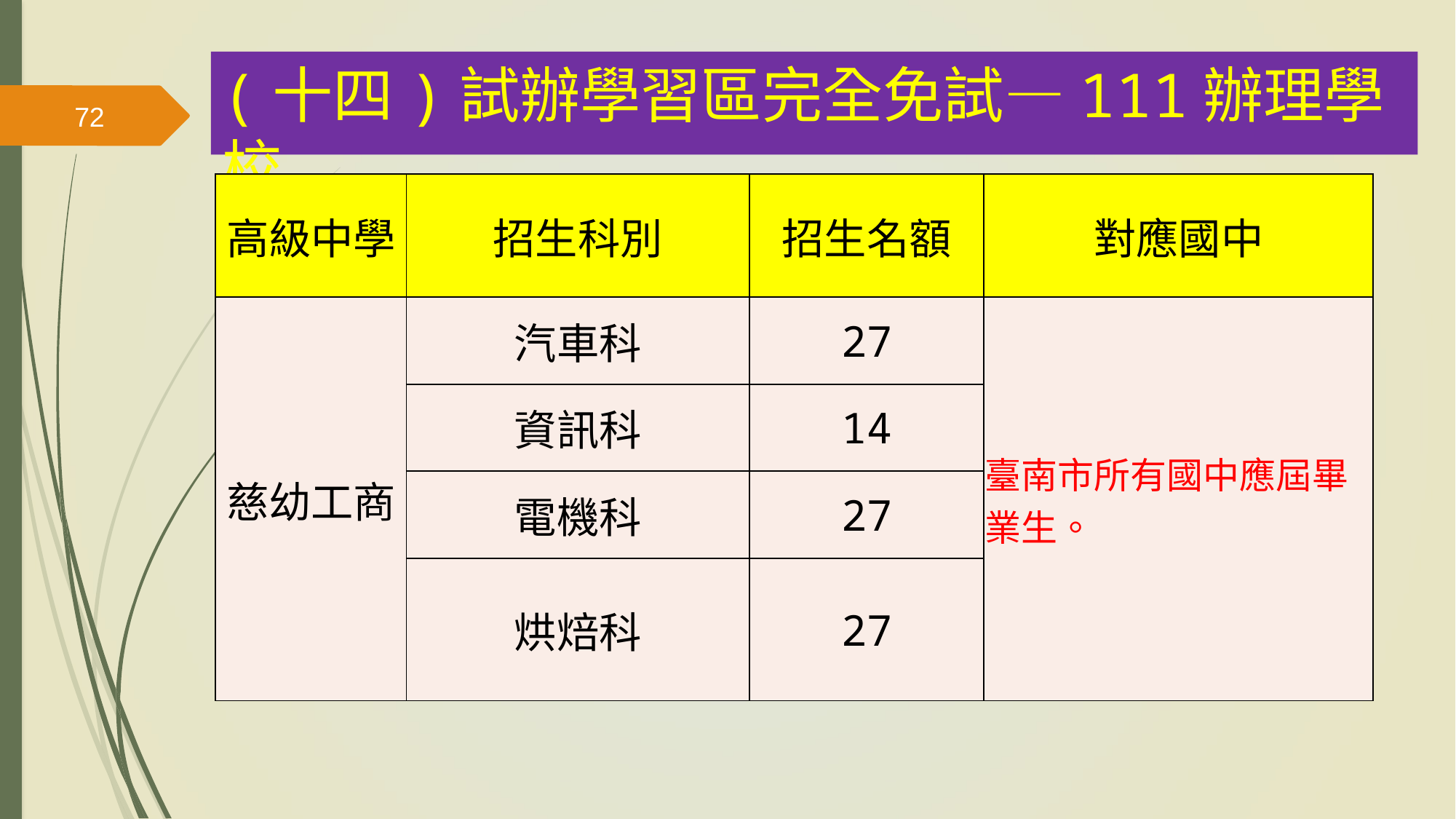

(十四)試辦學習區完全免試—111辦理學校
72
| 高級中學 | 招生科別 | 招生名額 | 對應國中 |
| --- | --- | --- | --- |
| 慈幼工商 | 汽車科 | 27 | 臺南市所有國中應屆畢業生。 |
|  | 資訊科 | 14 |  |
|  | 電機科 | 27 |  |
|  | 烘焙科 | 27 |  |